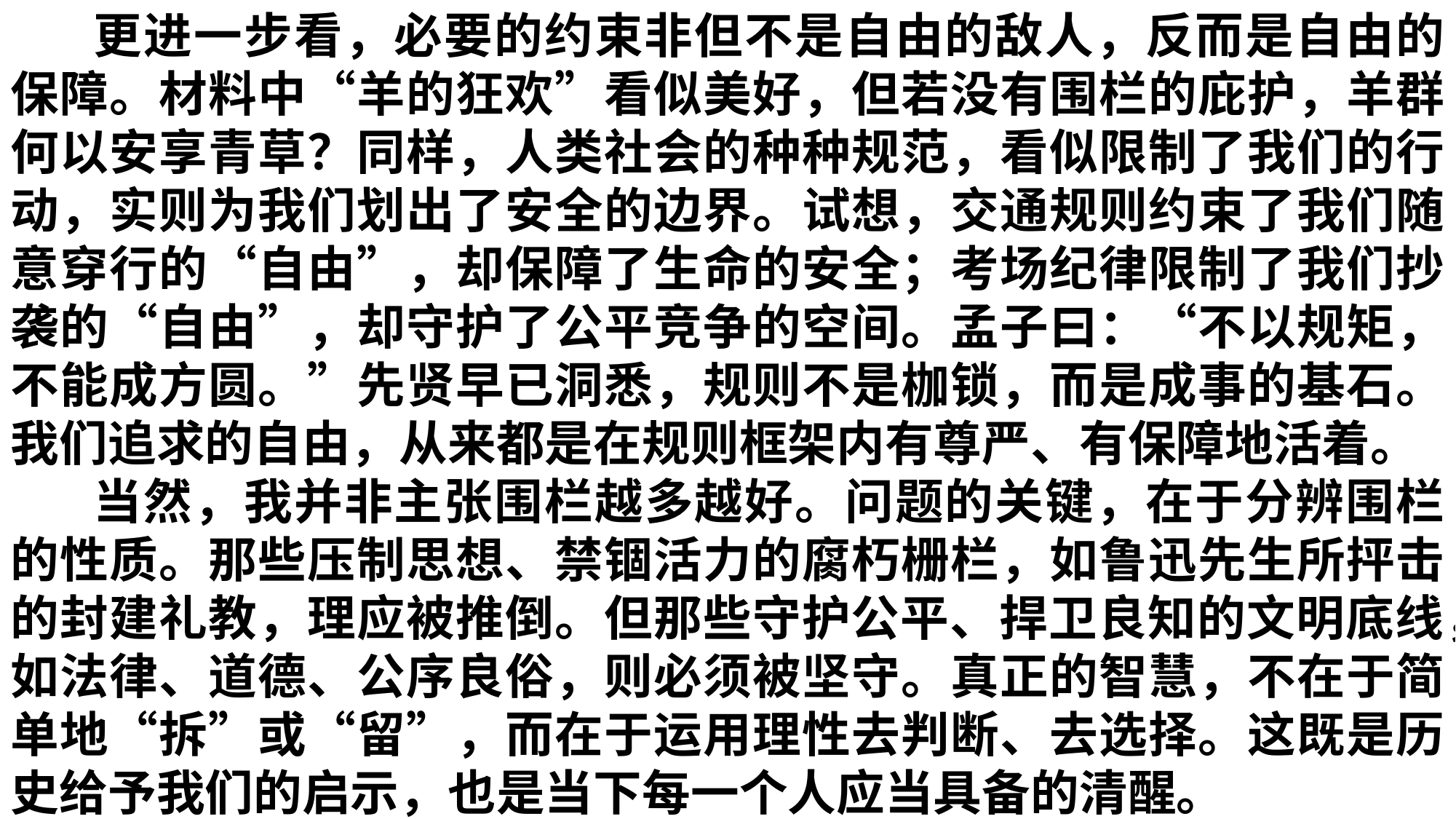

更进一步看，必要的约束非但不是自由的敌人，反而是自由的保障。材料中“羊的狂欢”看似美好，但若没有围栏的庇护，羊群何以安享青草？同样，人类社会的种种规范，看似限制了我们的行动，实则为我们划出了安全的边界。试想，交通规则约束了我们随意穿行的“自由”，却保障了生命的安全；考场纪律限制了我们抄袭的“自由”，却守护了公平竞争的空间。孟子曰：“不以规矩，不能成方圆。”先贤早已洞悉，规则不是枷锁，而是成事的基石。我们追求的自由，从来都是在规则框架内有尊严、有保障地活着。
   当然，我并非主张围栏越多越好。问题的关键，在于分辨围栏的性质。那些压制思想、禁锢活力的腐朽栅栏，如鲁迅先生所抨击的封建礼教，理应被推倒。但那些守护公平、捍卫良知的文明底线，如法律、道德、公序良俗，则必须被坚守。真正的智慧，不在于简单地“拆”或“留”，而在于运用理性去判断、去选择。这既是历史给予我们的启示，也是当下每一个人应当具备的清醒。